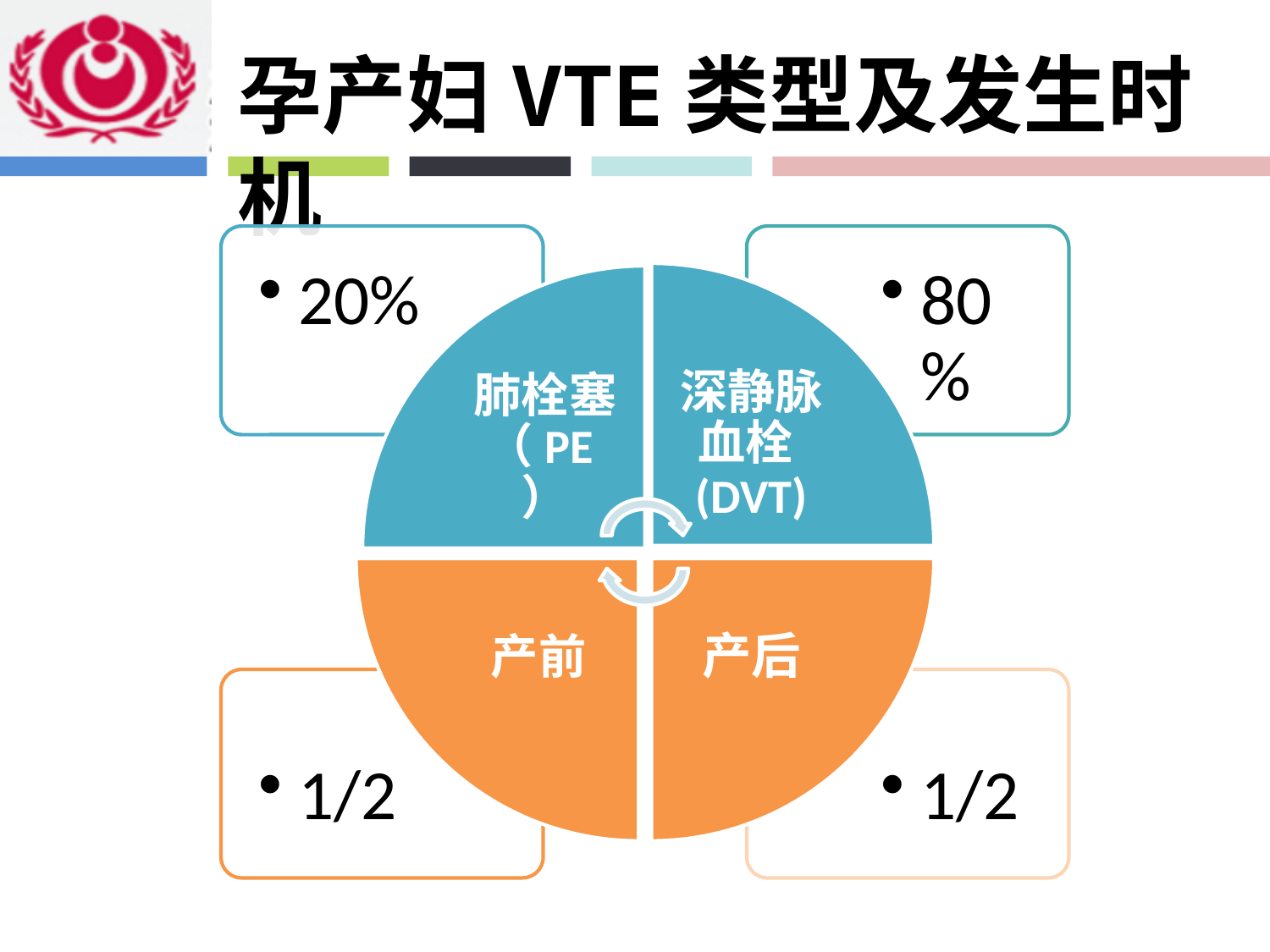

孕产妇VTE类型及发生时机
1/2
1/2
80%
20%
肺栓塞（PE）
深静脉血栓(DVT)
产后
产前